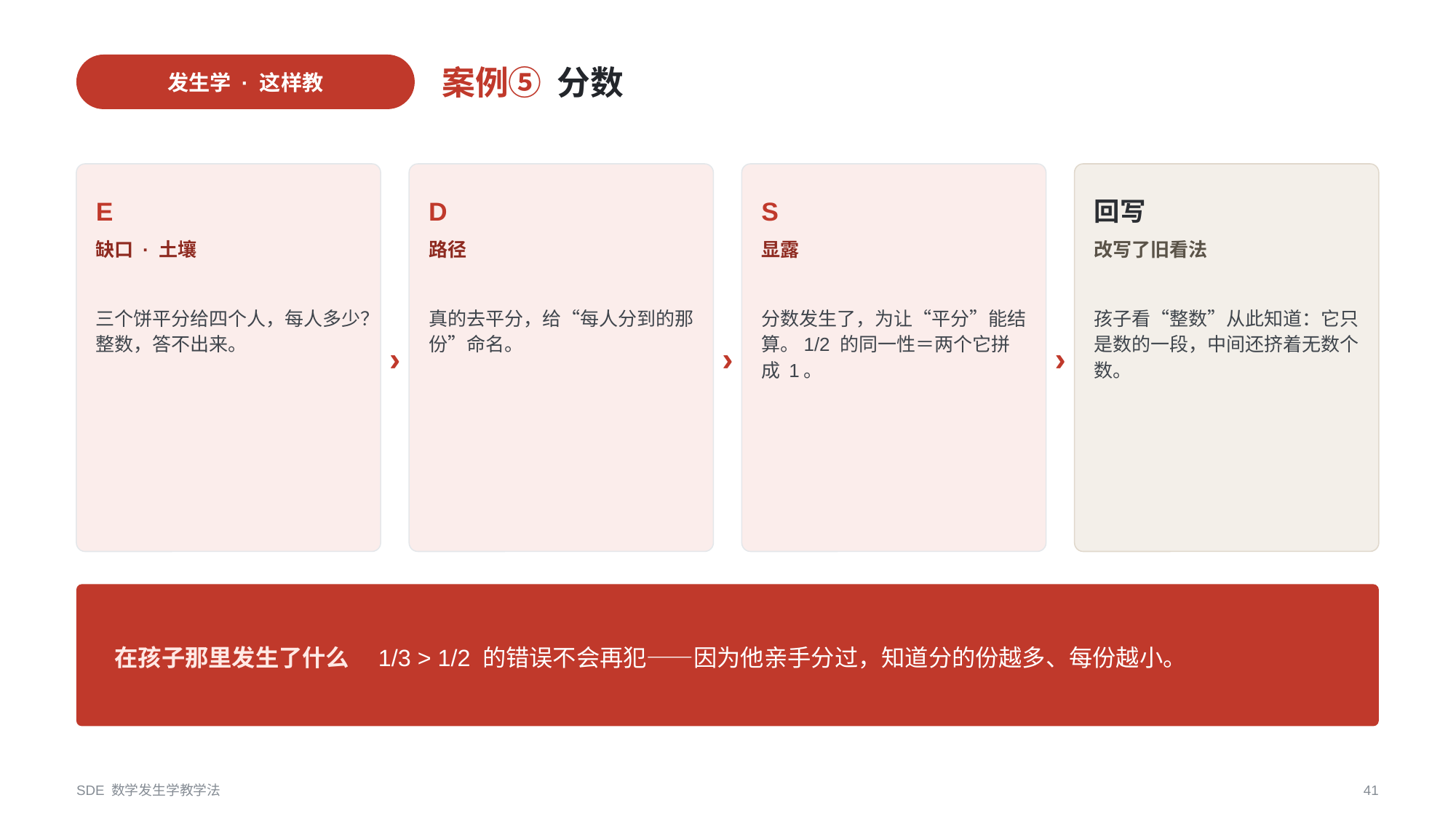

发生学 · 这样教
案例⑤  分数

E
D
S
回写
缺口 · 土壤
路径
显露
改写了旧看法
三个饼平分给四个人，每人多少？整数，答不出来。
真的去平分，给“每人分到的那份”命名。
分数发生了，为让“平分”能结算。1/2 的同一性＝两个它拼成 1。
孩子看“整数”从此知道：它只是数的一段，中间还挤着无数个数。
›
›
›

在孩子那里发生了什么　1/3 > 1/2 的错误不会再犯——因为他亲手分过，知道分的份越多、每份越小。
SDE 数学发生学教学法
41